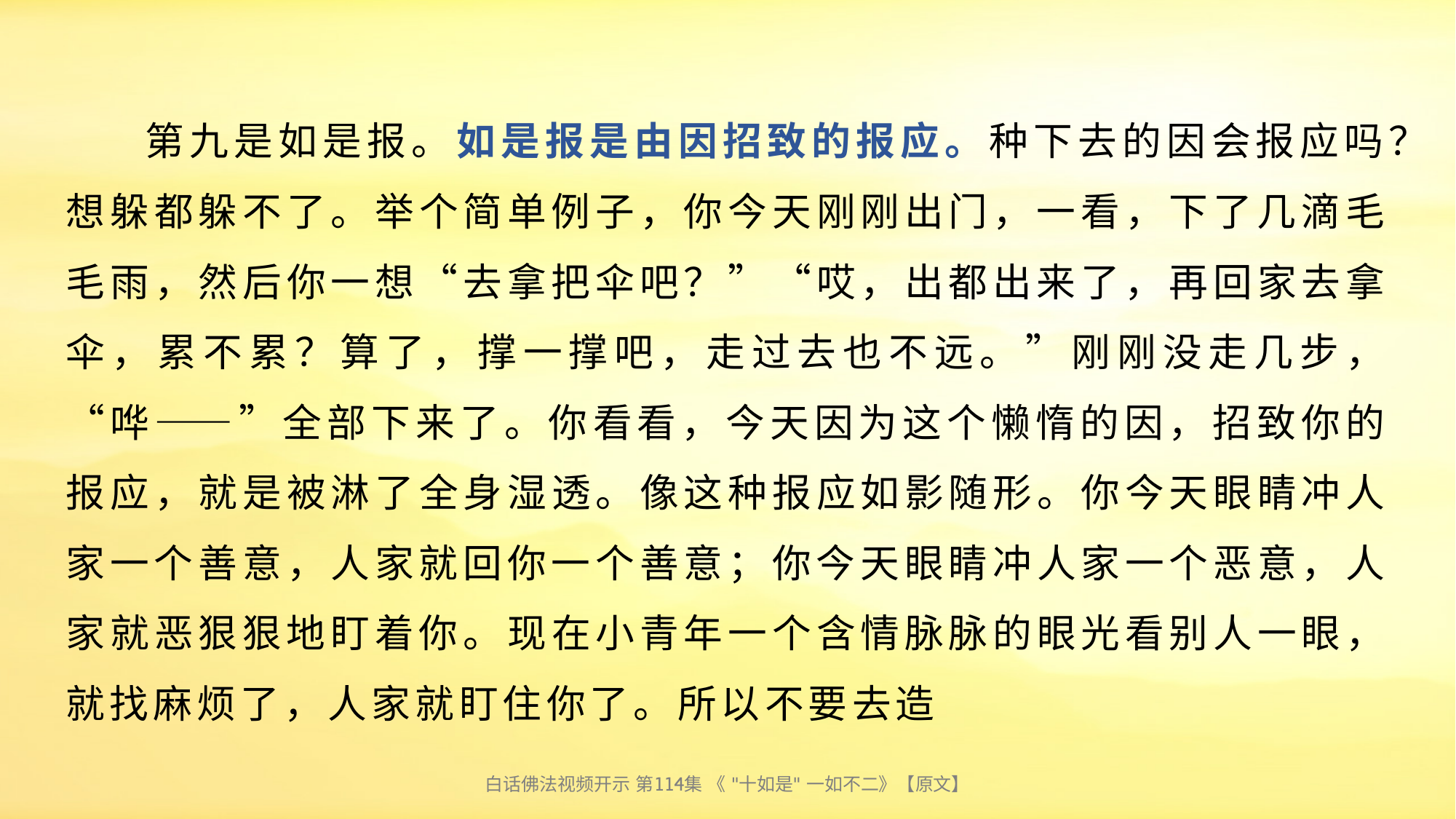

# 第九是如是报。如是报是由因招致的报应。种下去的因会报应吗？想躲都躲不了。举个简单例子，你今天刚刚出门，一看，下了几滴毛毛雨，然后你一想“去拿把伞吧？”“哎，出都出来了，再回家去拿伞，累不累？算了，撑一撑吧，走过去也不远。”刚刚没走几步，“哗——”全部下来了。你看看，今天因为这个懒惰的因，招致你的报应，就是被淋了全身湿透。像这种报应如影随形。你今天眼睛冲人家一个善意，人家就回你一个善意；你今天眼睛冲人家一个恶意，人家就恶狠狠地盯着你。现在小青年一个含情脉脉的眼光看别人一眼，就找麻烦了，人家就盯住你了。所以不要去造
白话佛法视频开示 第114集 《 "十如是" 一如不二》【原文】